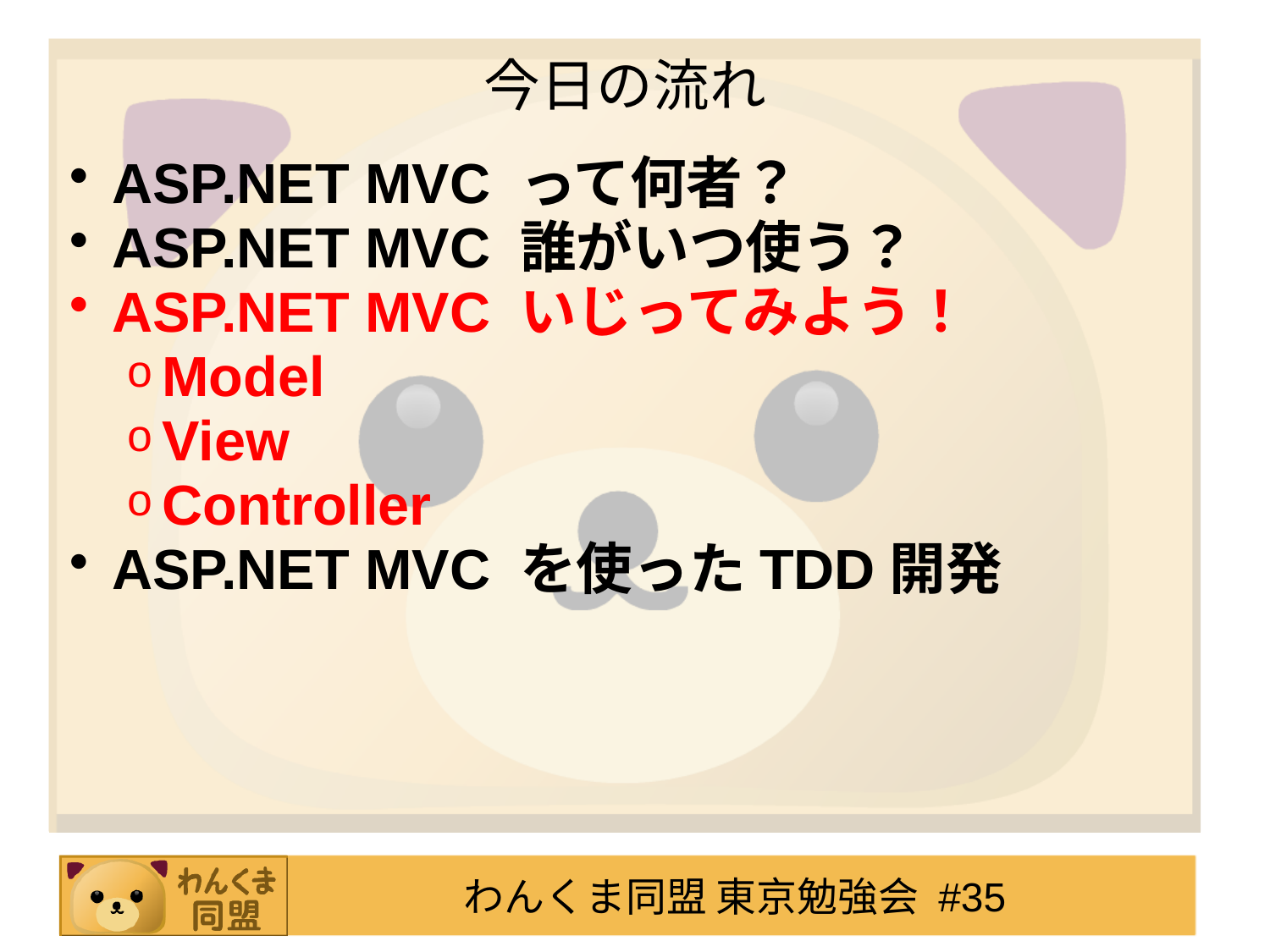

今日の流れ
ASP.NET MVC って何者？
ASP.NET MVC 誰がいつ使う？
ASP.NET MVC いじってみよう！
Model
View
Controller
ASP.NET MVC を使ったTDD開発